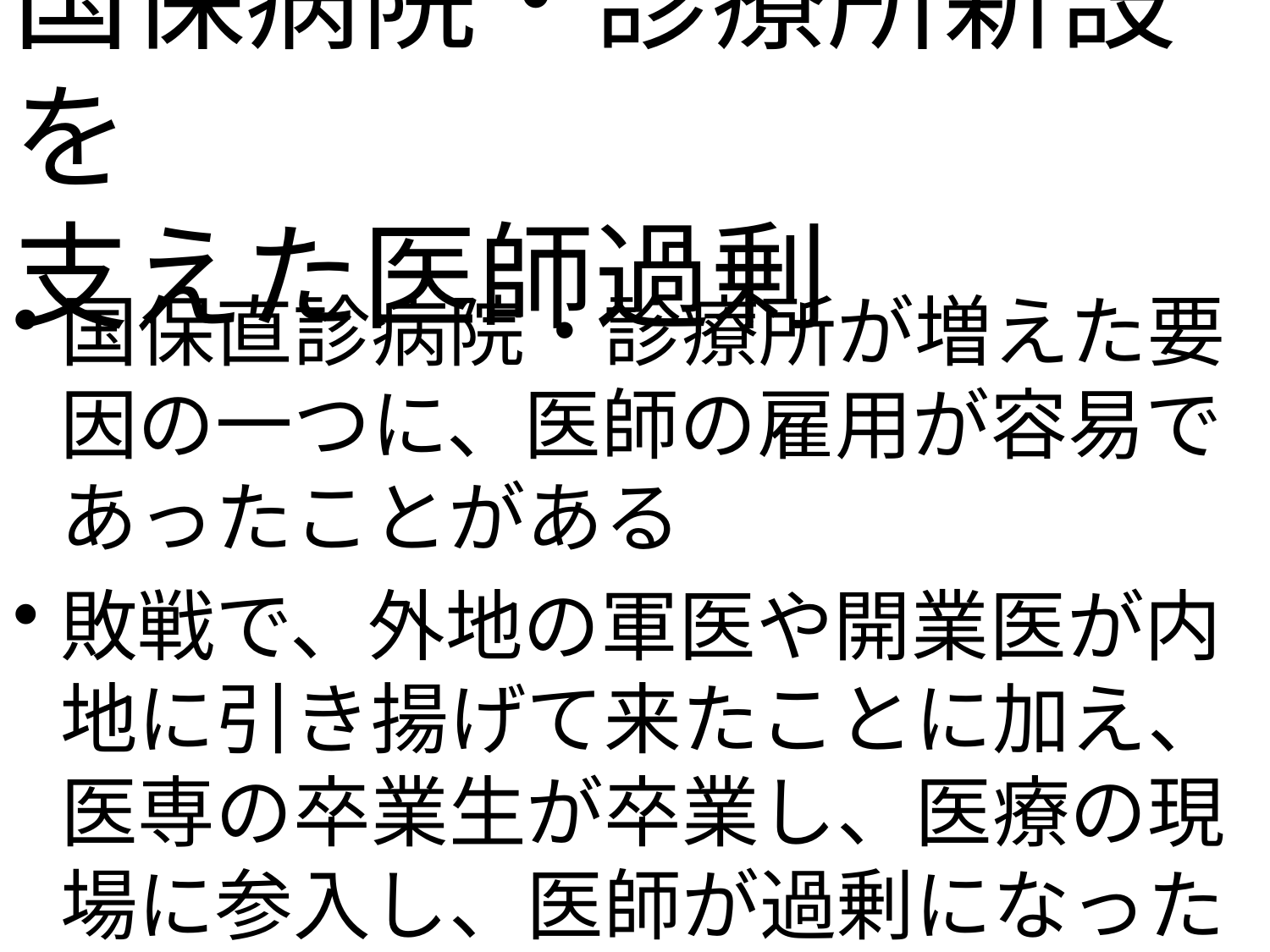

# 国保病院・診療所新設を 支えた医師過剰
国保直診病院・診療所が増えた要因の一つに、医師の雇用が容易であったことがある
敗戦で、外地の軍医や開業医が内地に引き揚げて来たことに加え、医専の卒業生が卒業し、医療の現場に参入し、医師が過剰になった